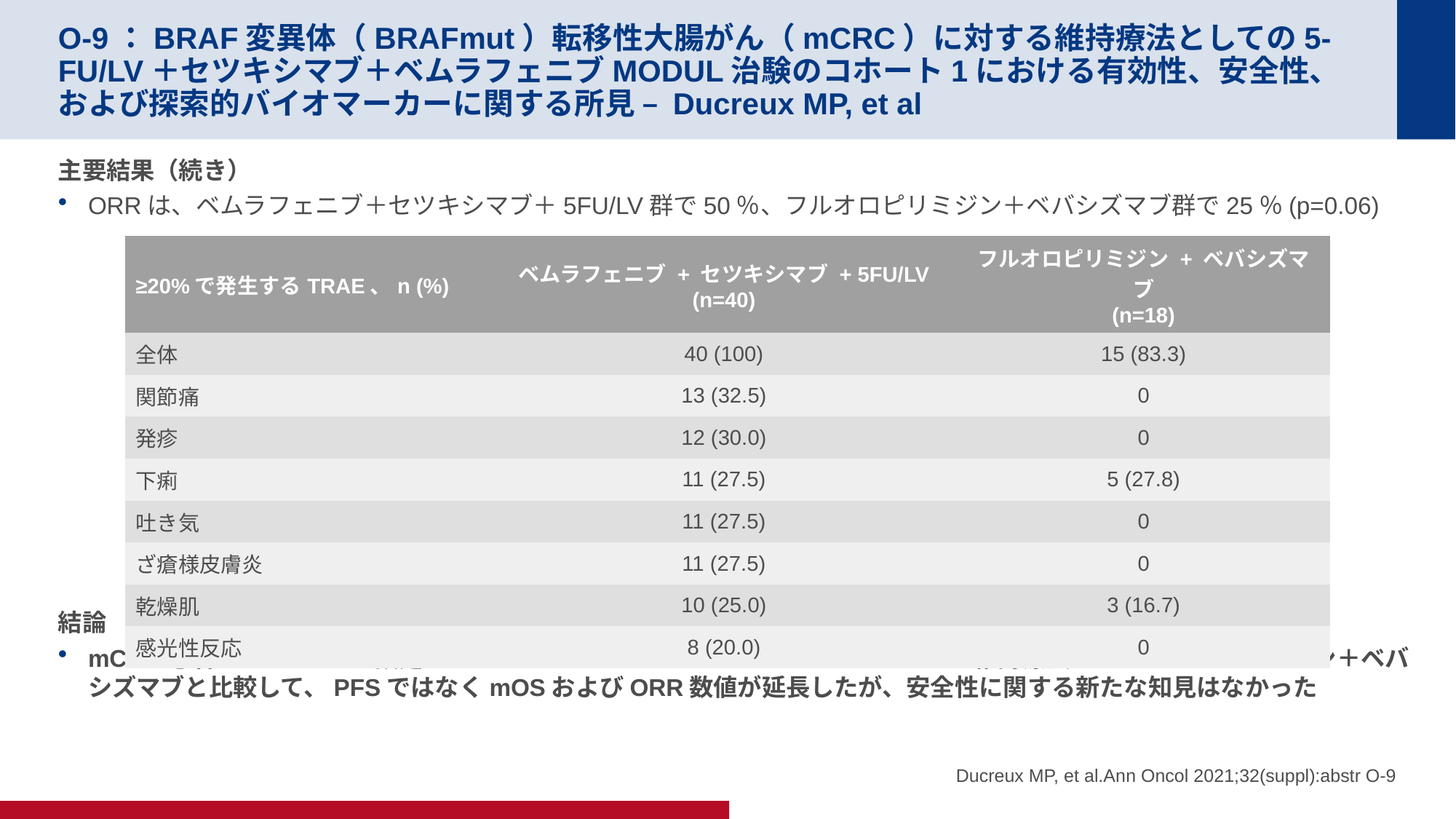

# O-9：BRAF変異体（BRAFmut）転移性大腸がん（mCRC）に対する維持療法としての5-FU/LV＋セツキシマブ＋ベムラフェニブMODUL治験のコホート1における有効性、安全性、および探索的バイオマーカーに関する所見 – Ducreux MP, et al
主要結果（続き）
ORRは、ベムラフェニブ＋セツキシマブ＋5FU/LV群で50％、フルオロピリミジン＋ベバシズマブ群で25％(p=0.06)
結論
mCRC患者において、1L設定のベムラフェニブ＋セツキシマブ＋5FU/LVによる維持療法は、フルオロピリミジン＋ベバシズマブと比較して、PFSではなくmOSおよびORR数値が延長したが、安全性に関する新たな知見はなかった
| ≥20%で発生するTRAE、n (%) | ベムラフェニブ + セツキシマブ + 5FU/LV (n=40) | フルオロピリミジン + ベバシズマブ (n=18) |
| --- | --- | --- |
| 全体 | 40 (100) | 15 (83.3) |
| 関節痛 | 13 (32.5) | 0 |
| 発疹 | 12 (30.0) | 0 |
| 下痢 | 11 (27.5) | 5 (27.8) |
| 吐き気 | 11 (27.5) | 0 |
| ざ瘡様皮膚炎 | 11 (27.5) | 0 |
| 乾燥肌 | 10 (25.0) | 3 (16.7) |
| 感光性反応 | 8 (20.0) | 0 |
Ducreux MP, et al.Ann Oncol 2021;32(suppl):abstr O-9